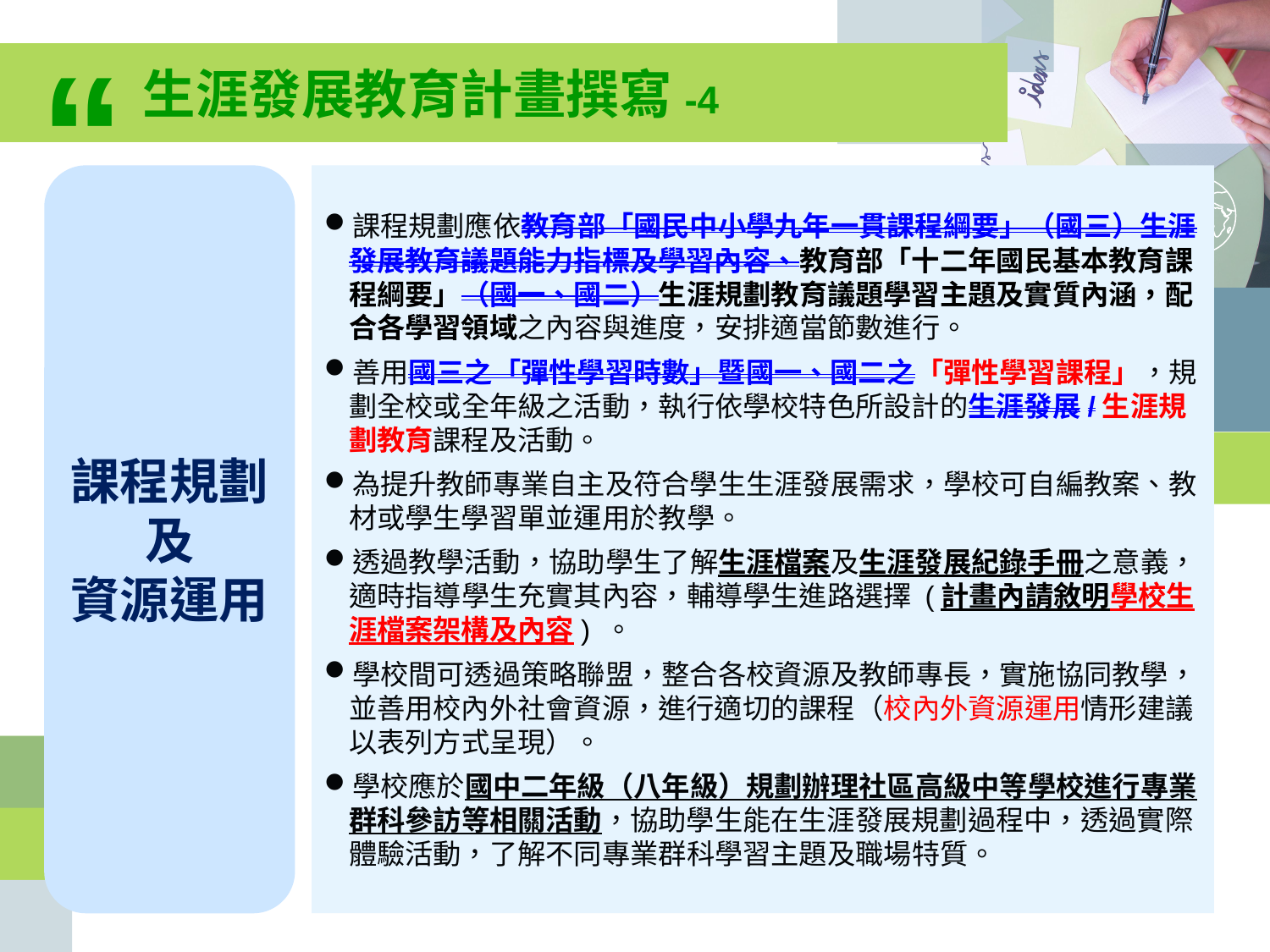

“
生涯發展教育計畫撰寫-4

課程規劃及
資源運用
課程規劃應依教育部「國民中小學九年一貫課程綱要」（國三）生涯發展教育議題能力指標及學習內容、教育部「十二年國民基本教育課程綱要」（國一、國二）生涯規劃教育議題學習主題及實質內涵，配合各學習領域之內容與進度，安排適當節數進行。
善用國三之「彈性學習時數」暨國一、國二之「彈性學習課程」，規劃全校或全年級之活動，執行依學校特色所設計的生涯發展/生涯規劃教育課程及活動。
為提升教師專業自主及符合學生生涯發展需求，學校可自編教案、教材或學生學習單並運用於教學。
透過教學活動，協助學生了解生涯檔案及生涯發展紀錄手冊之意義，適時指導學生充實其內容，輔導學生進路選擇 (計畫內請敘明學校生涯檔案架構及內容) 。
學校間可透過策略聯盟，整合各校資源及教師專長，實施協同教學，並善用校內外社會資源，進行適切的課程（校內外資源運用情形建議以表列方式呈現）。
學校應於國中二年級（八年級）規劃辦理社區高級中等學校進行專業群科參訪等相關活動，協助學生能在生涯發展規劃過程中，透過實際體驗活動，了解不同專業群科學習主題及職場特質。